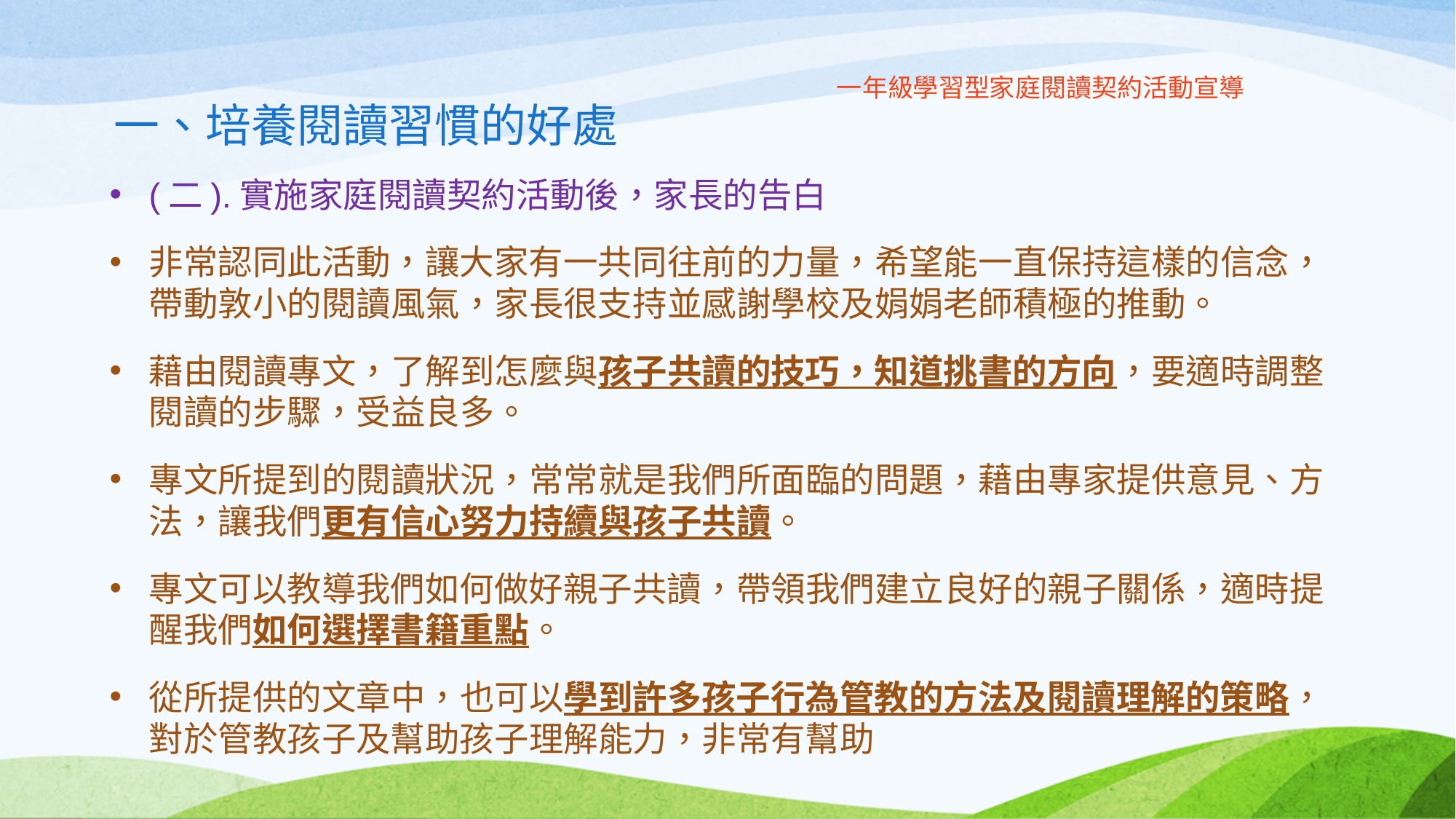

# 一年級學習型家庭閱讀契約活動宣導 一、培養閱讀習慣的好處
(二).實施家庭閱讀契約活動後，家長的告白
非常認同此活動，讓大家有一共同往前的力量，希望能一直保持這樣的信念，帶動敦小的閱讀風氣，家長很支持並感謝學校及娟娟老師積極的推動。
藉由閱讀專文，了解到怎麼與孩子共讀的技巧，知道挑書的方向，要適時調整閱讀的步驟，受益良多。
專文所提到的閱讀狀況，常常就是我們所面臨的問題，藉由專家提供意見、方法，讓我們更有信心努力持續與孩子共讀。
專文可以教導我們如何做好親子共讀，帶領我們建立良好的親子關係，適時提醒我們如何選擇書籍重點。
從所提供的文章中，也可以學到許多孩子行為管教的方法及閱讀理解的策略，對於管教孩子及幫助孩子理解能力，非常有幫助